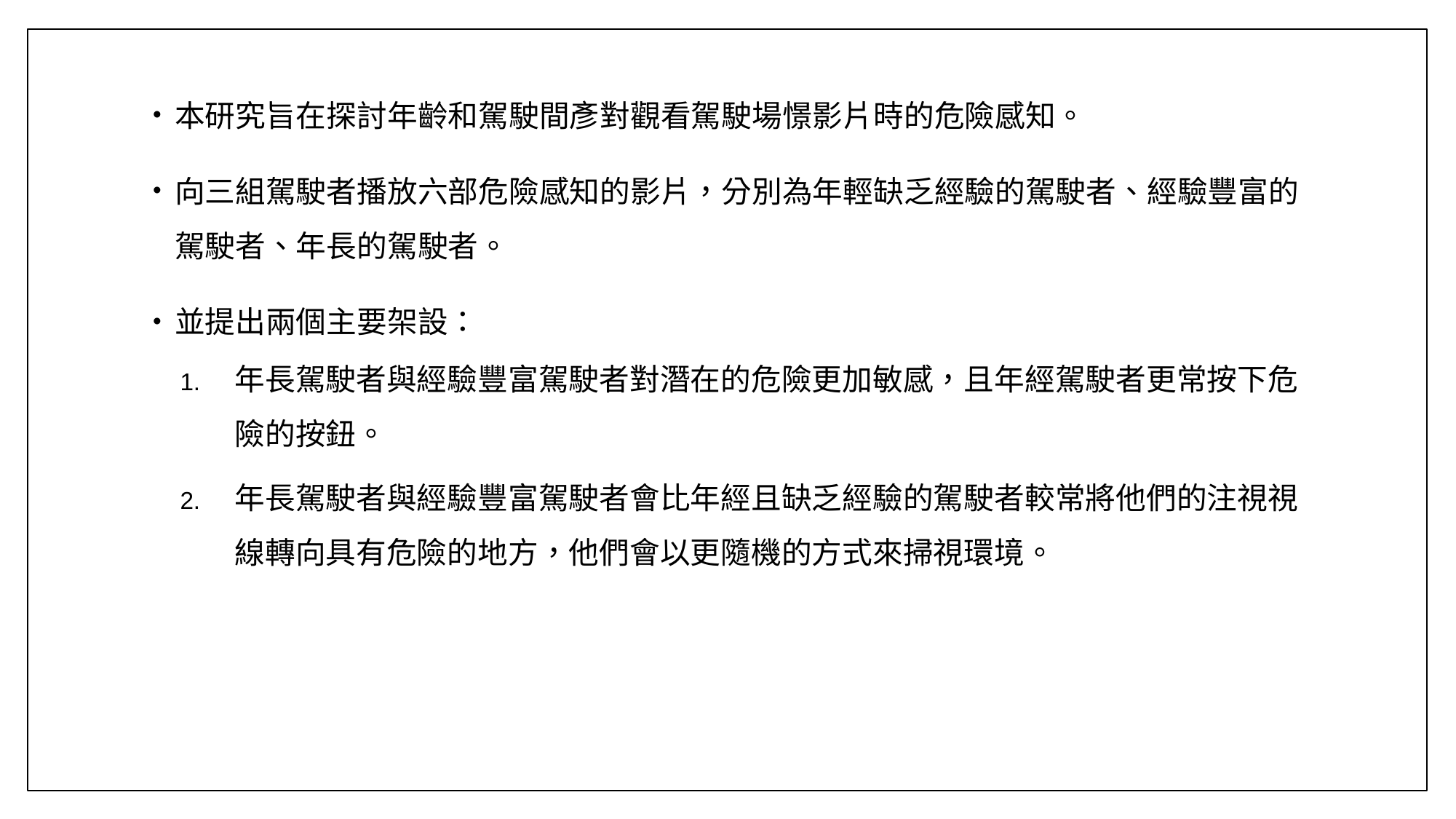

本研究旨在探討年齡和駕駛間彥對觀看駕駛場憬影片時的危險感知。
向三組駕駛者播放六部危險感知的影片，分別為年輕缺乏經驗的駕駛者、經驗豐富的駕駛者、年長的駕駛者。
並提出兩個主要架設：
年長駕駛者與經驗豐富駕駛者對潛在的危險更加敏感，且年經駕駛者更常按下危險的按鈕。
年長駕駛者與經驗豐富駕駛者會比年經且缺乏經驗的駕駛者較常將他們的注視視線轉向具有危險的地方，他們會以更隨機的方式來掃視環境。